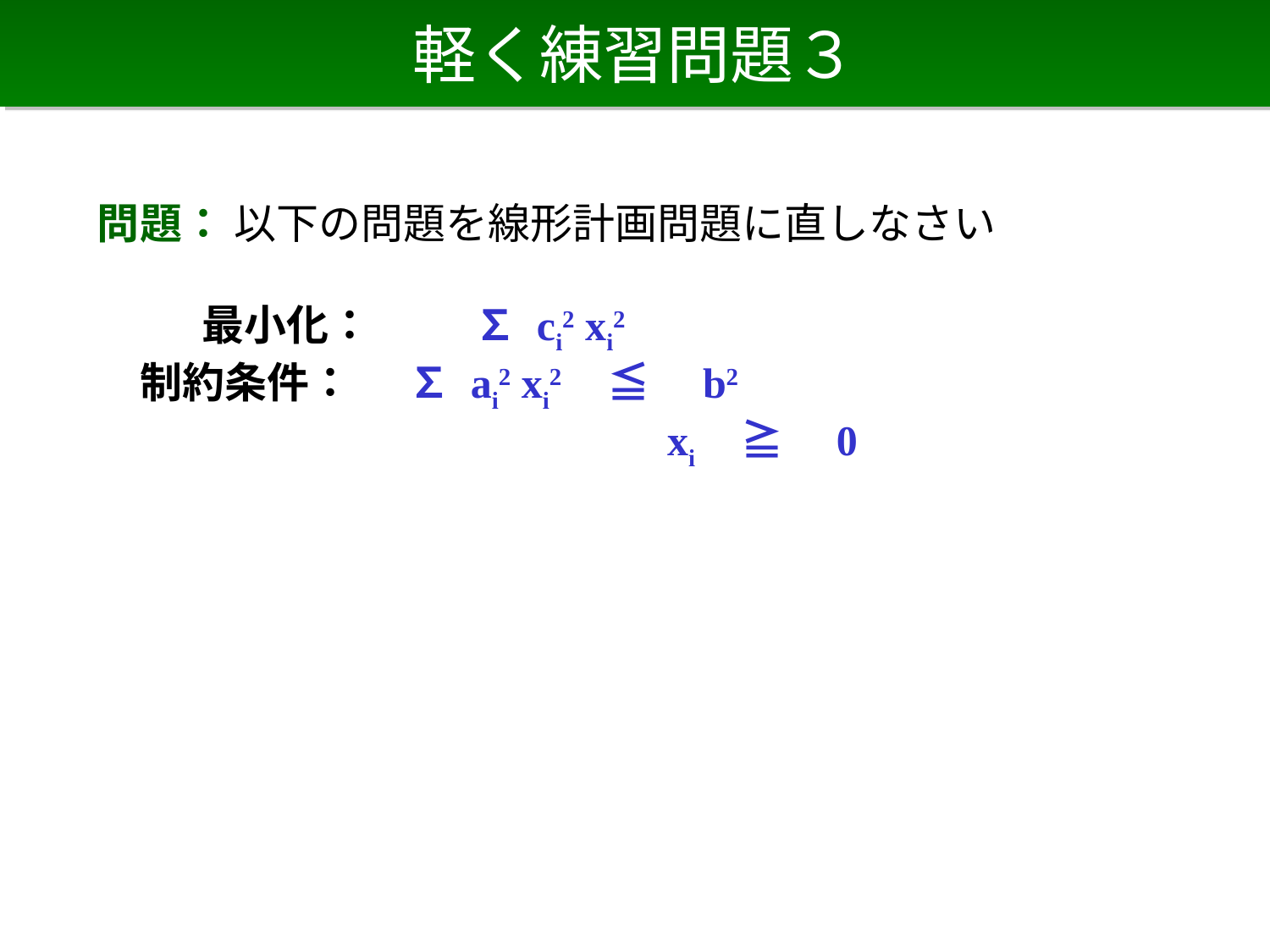

# 軽く練習問題３
問題： 以下の問題を線形計画問題に直しなさい

 　　最小化： 　　 ∑ ci2 xi2
　制約条件：      ∑ ai2 xi2 　 ≦　b2
　　　　　　　　　　　　　 xi 　 ≧　0